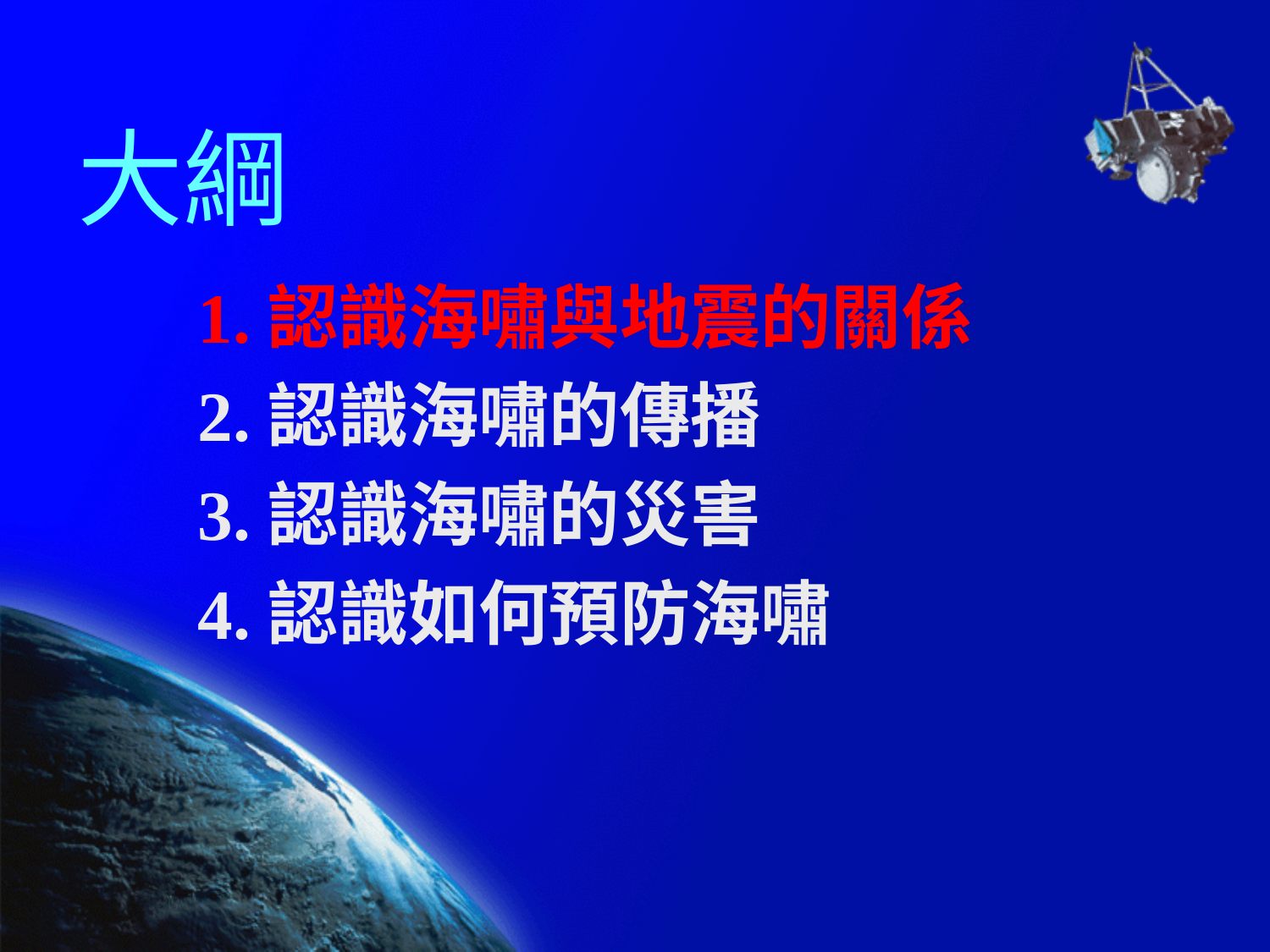

# 大綱
1.認識海嘯與地震的關係
2.認識海嘯的傳播
3.認識海嘯的災害
4.認識如何預防海嘯